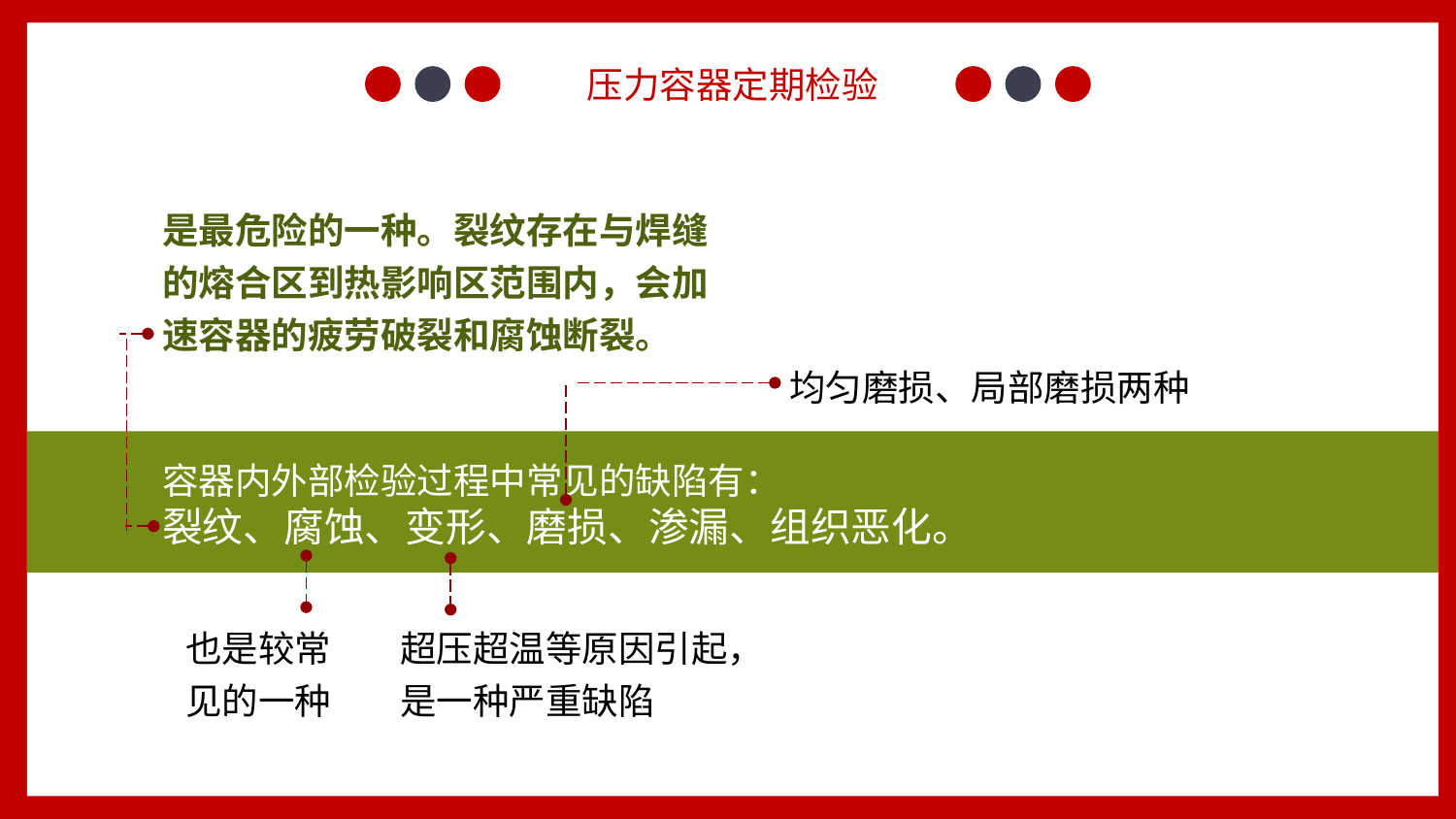

压力容器定期检验

是最危险的一种。裂纹存在与焊缝的熔合区到热影响区范围内，会加速容器的疲劳破裂和腐蚀断裂。

均匀磨损、局部磨损两种

容器内外部检验过程中常见的缺陷有：
裂纹、腐蚀、变形、磨损、渗漏、组织恶化。
也是较常见的一种
超压超温等原因引起，是一种严重缺陷